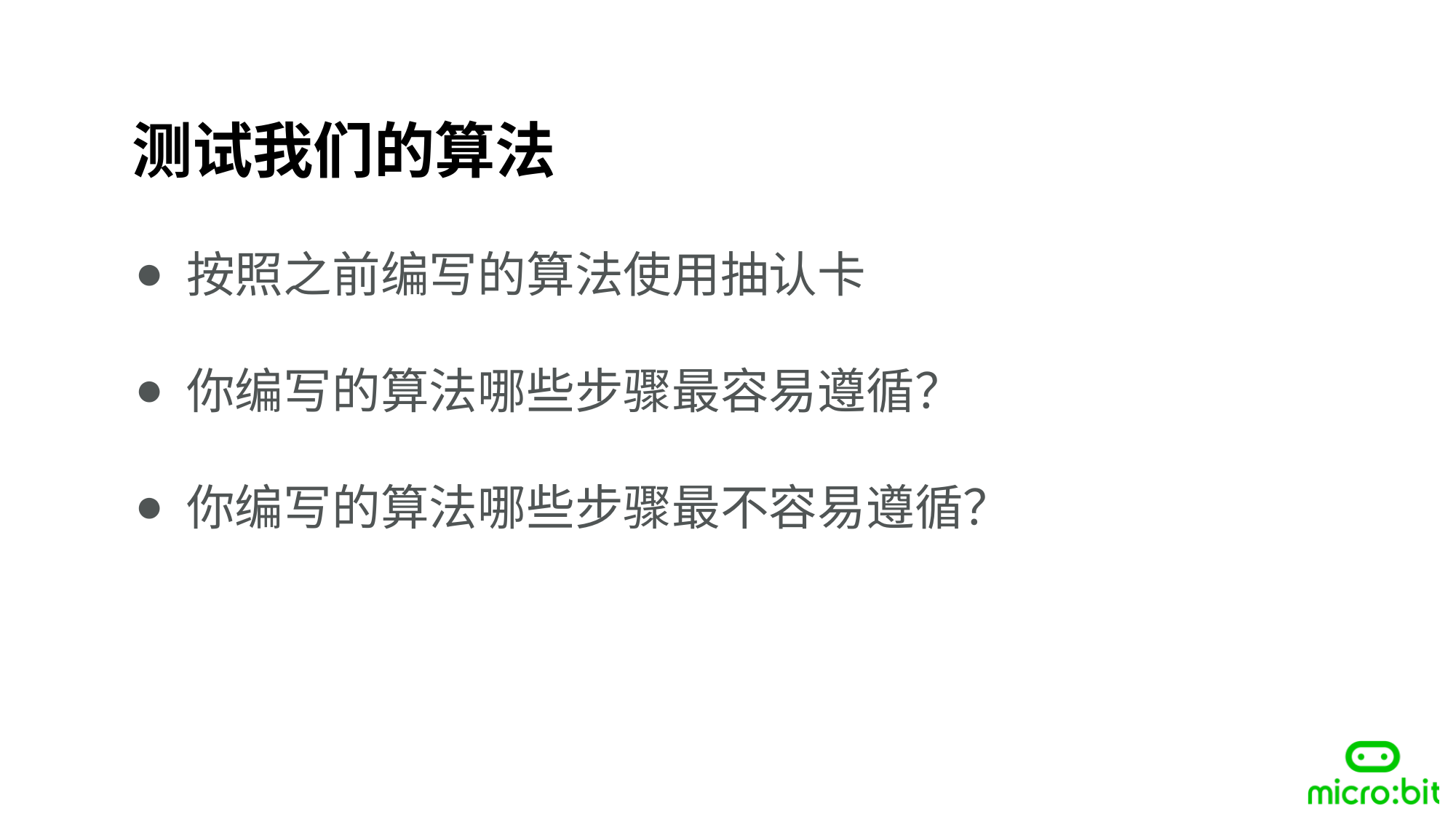

测试我们的算法

按照之前编写的算法使用抽认卡

你编写的算法哪些步骤最容易遵循？

你编写的算法哪些步骤最不容易遵循？